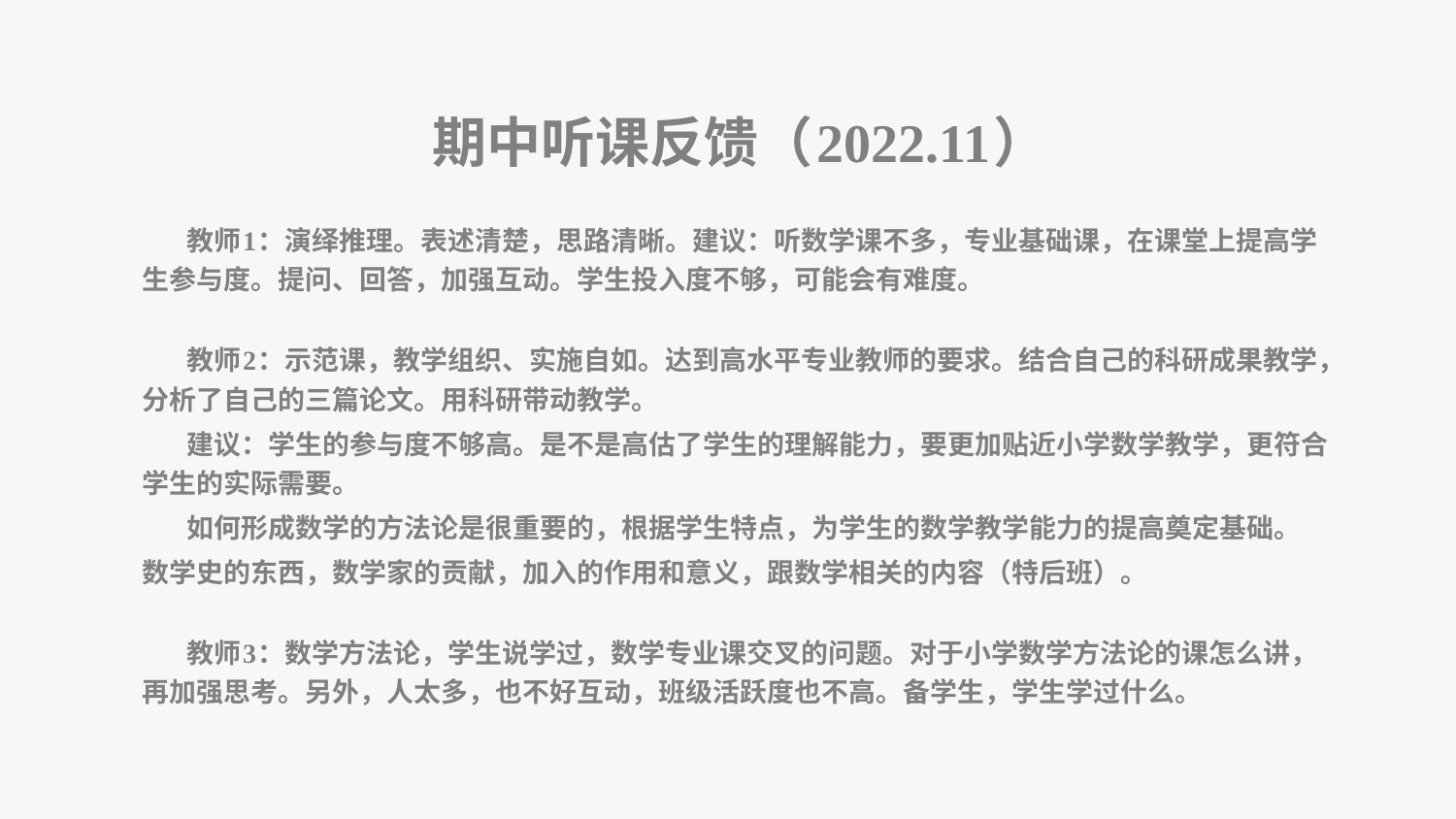

期中听课反馈（2022.11）

       教师1：演绎推理。表述清楚，思路清晰。建议：听数学课不多，专业基础课，在课堂上提高学生参与度。提问、回答，加强互动。学生投入度不够，可能会有难度。

       教师2：示范课，教学组织、实施自如。达到高水平专业教师的要求。结合自己的科研成果教学，分析了自己的三篇论文。用科研带动教学。
       建议：学生的参与度不够高。是不是高估了学生的理解能力，要更加贴近小学数学教学，更符合学生的实际需要。
       如何形成数学的方法论是很重要的，根据学生特点，为学生的数学教学能力的提高奠定基础。
数学史的东西，数学家的贡献，加入的作用和意义，跟数学相关的内容（特后班）。

       教师3：数学方法论，学生说学过，数学专业课交叉的问题。对于小学数学方法论的课怎么讲，再加强思考。另外，人太多，也不好互动，班级活跃度也不高。备学生，学生学过什么。